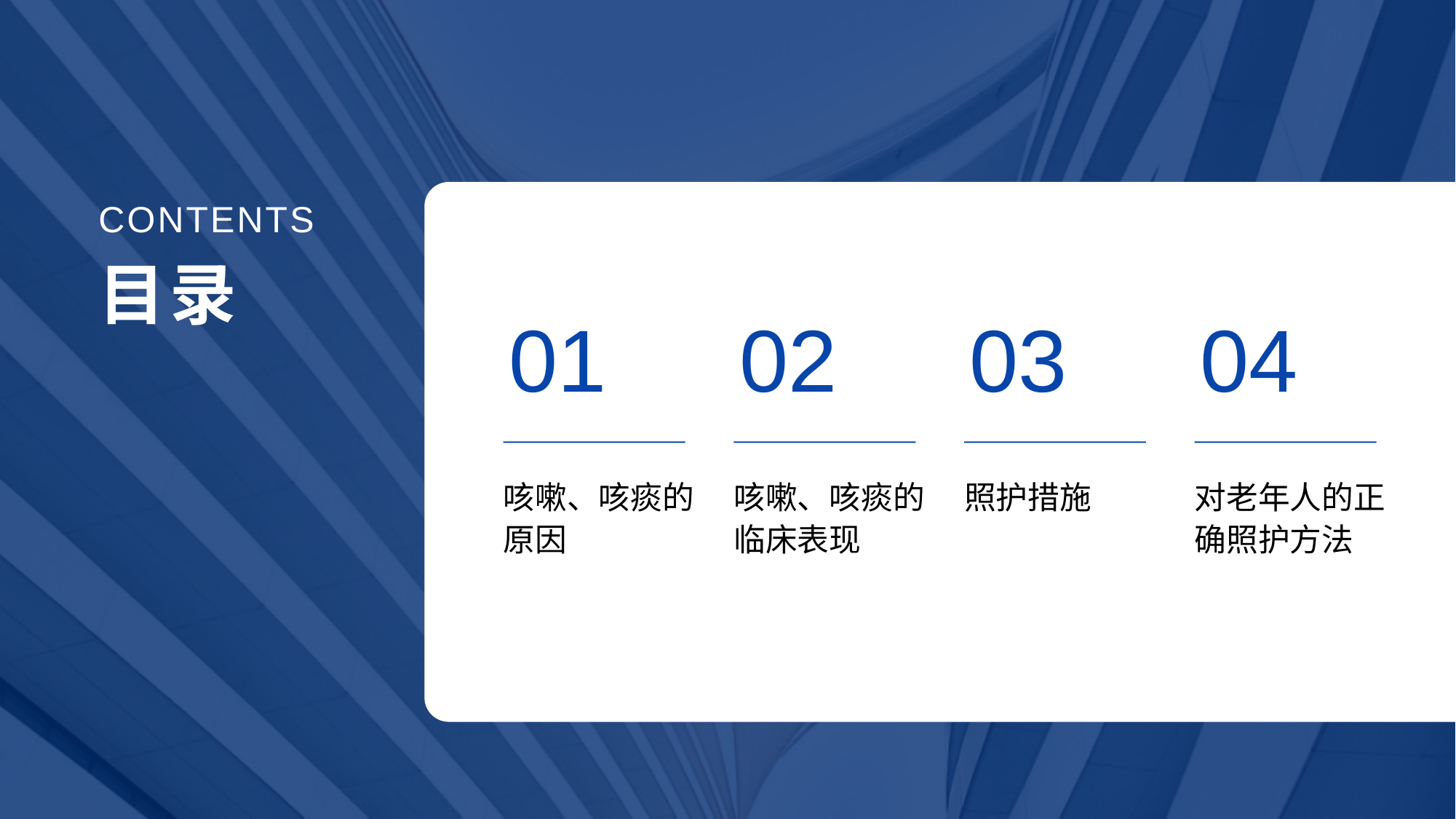

CONTENTS
目录
01
02
03
04

咳嗽、咳痰的原因
咳嗽、咳痰的临床表现
照护措施
对老年人的正确照护方法